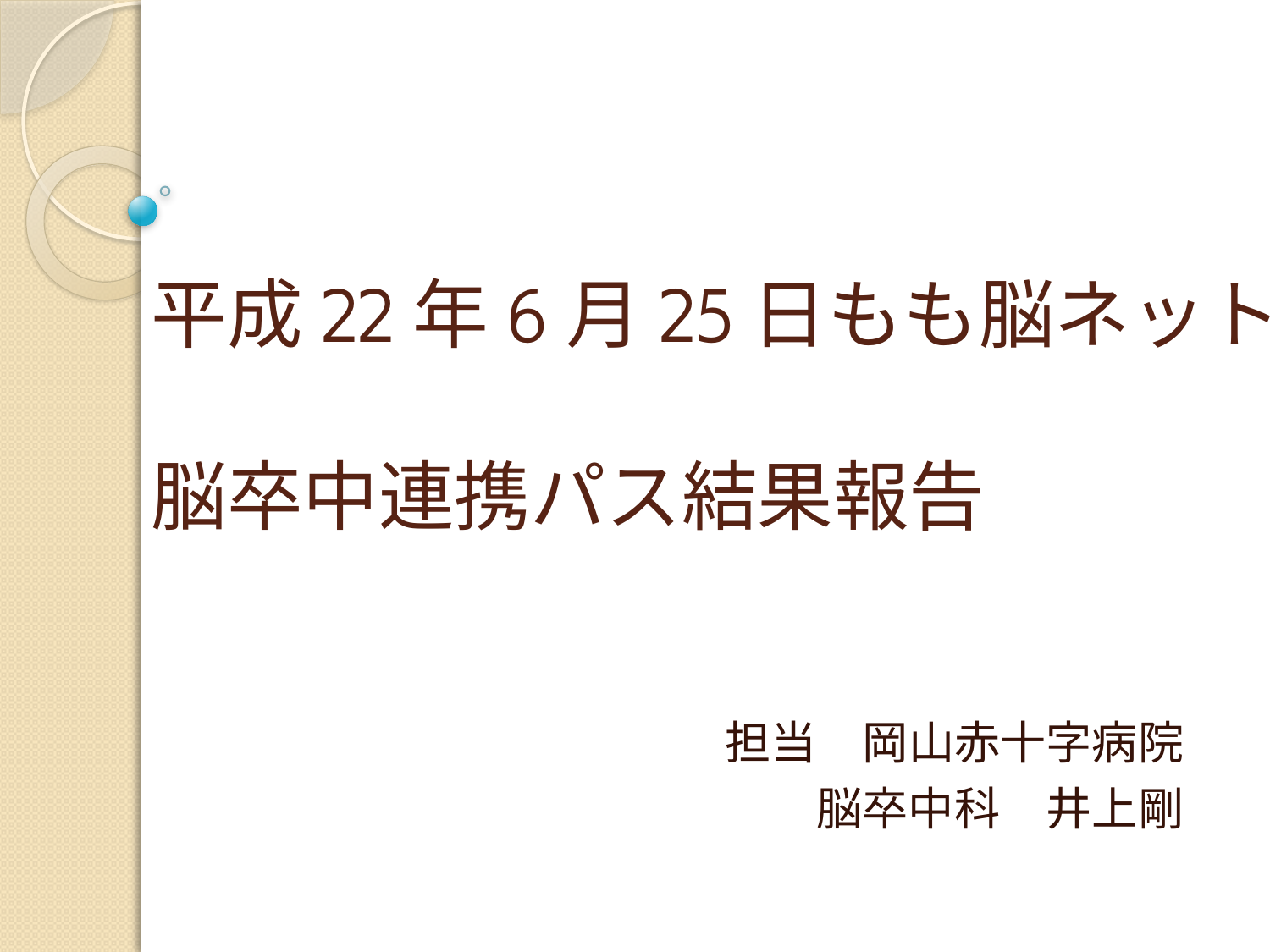

# 平成22年6月25日もも脳ネット 脳卒中連携パス結果報告
担当　岡山赤十字病院
脳卒中科　井上剛